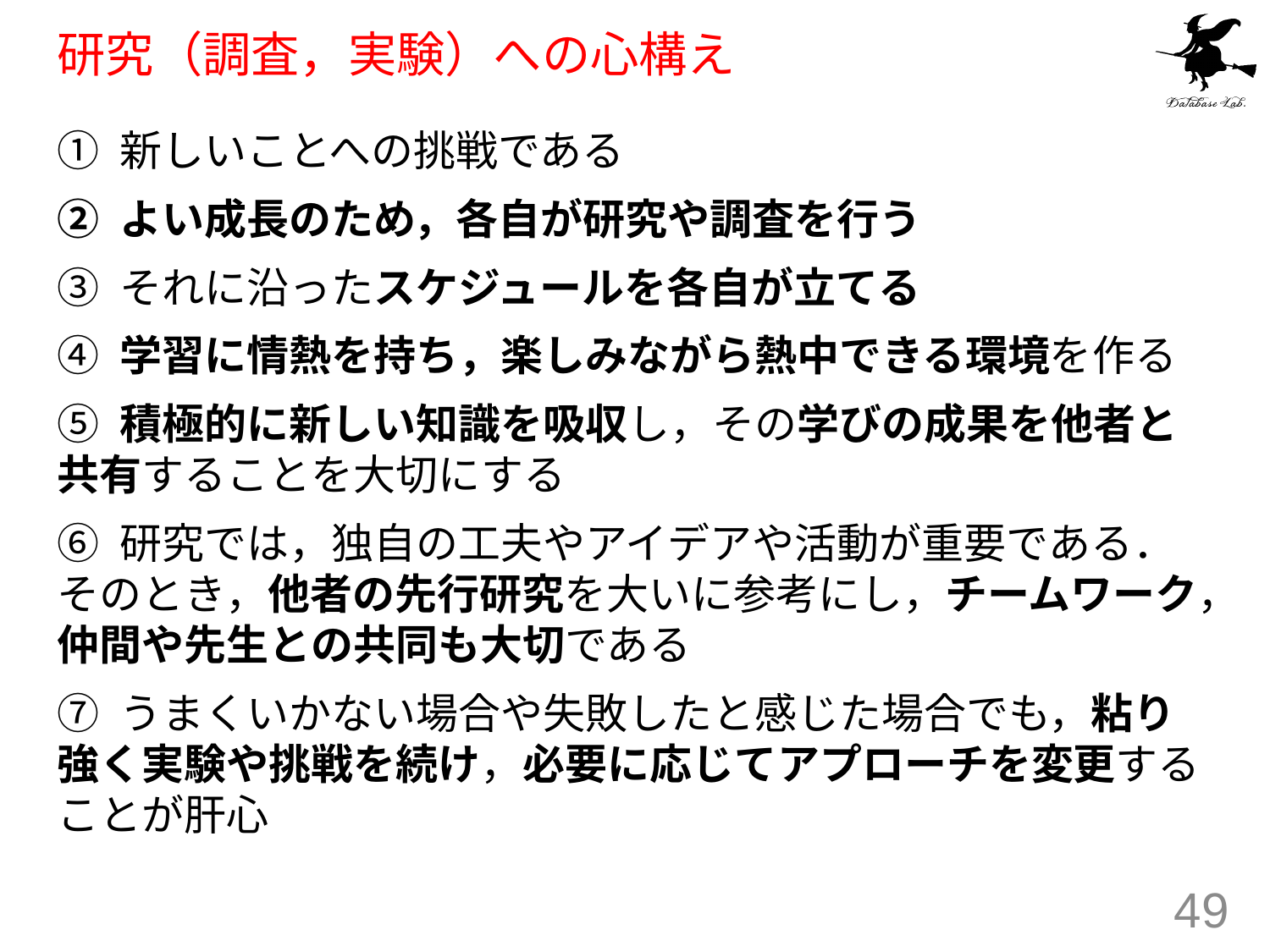

# 研究（調査，実験）への心構え
① 新しいことへの挑戦である
② よい成長のため，各自が研究や調査を行う
③ それに沿ったスケジュールを各自が立てる
④ 学習に情熱を持ち，楽しみながら熱中できる環境を作る
⑤ 積極的に新しい知識を吸収し，その学びの成果を他者と共有することを大切にする
⑥ 研究では，独自の工夫やアイデアや活動が重要である．そのとき，他者の先行研究を大いに参考にし，チームワーク，仲間や先生との共同も大切である
⑦ うまくいかない場合や失敗したと感じた場合でも，粘り強く実験や挑戦を続け，必要に応じてアプローチを変更することが肝心
49